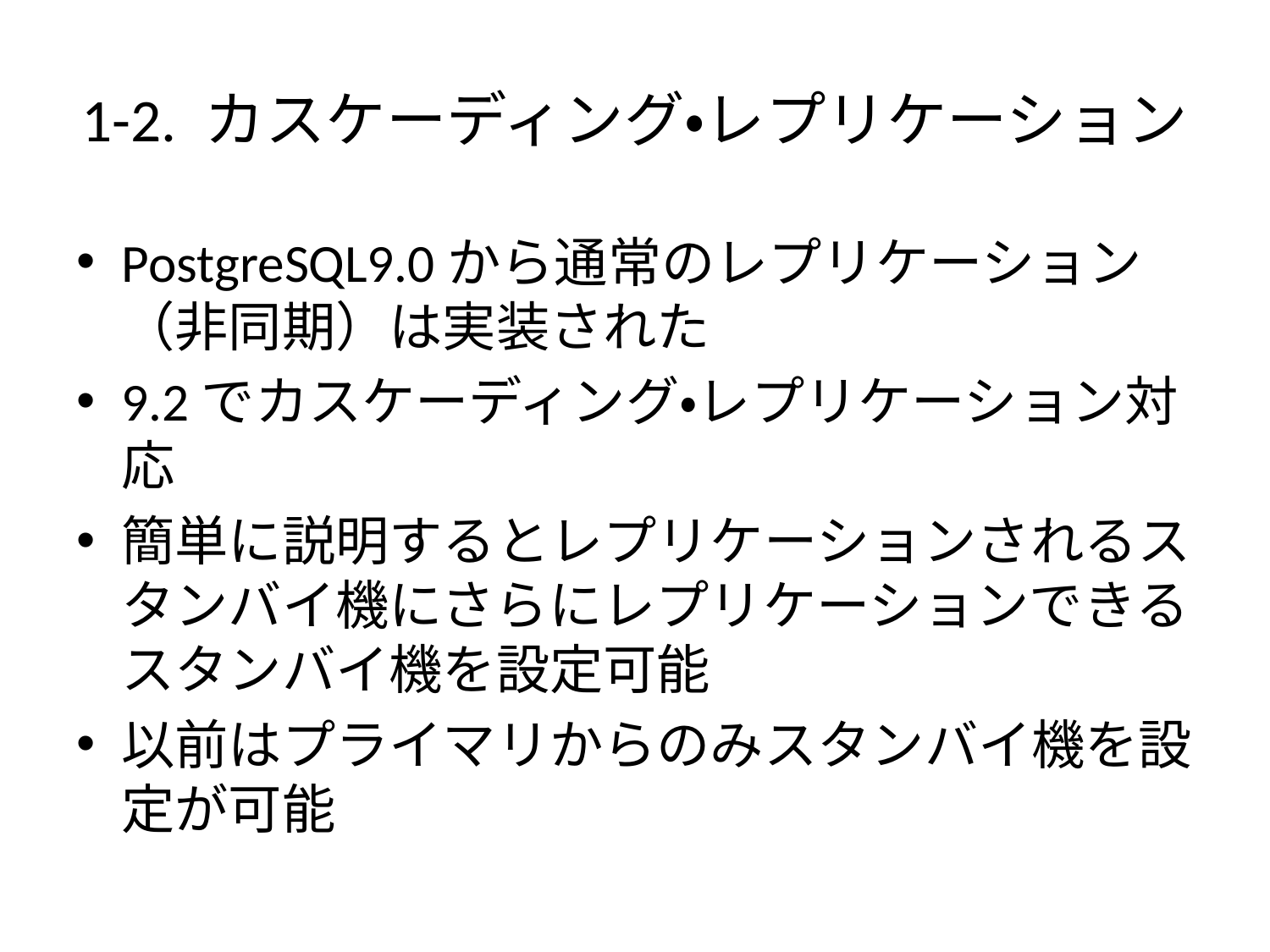

# 1-2. カスケーディング・レプリケーション
PostgreSQL9.0から通常のレプリケーション（非同期）は実装された
9.2でカスケーディング・レプリケーション対応
簡単に説明するとレプリケーションされるスタンバイ機にさらにレプリケーションできるスタンバイ機を設定可能
以前はプライマリからのみスタンバイ機を設定が可能